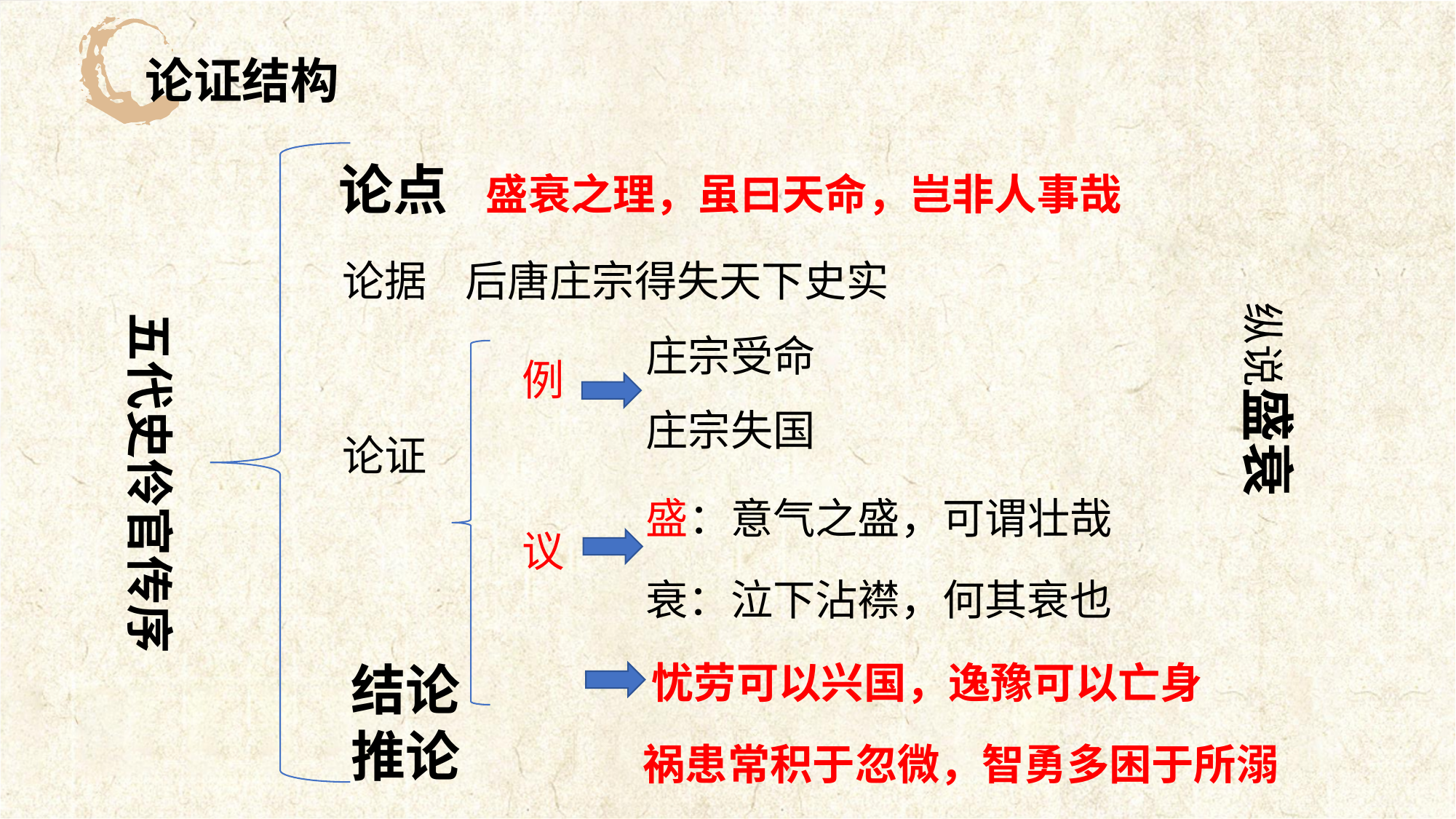

论证结构

论点    盛衰之理，虽曰天命，岂非人事哉
论据    后唐庄宗得失天下史实
纵说盛衰
五代史伶官传序
庄宗受命

例

庄宗失国

论证
盛：意气之盛，可谓壮哉
议

衰：泣下沾襟，何其衰也
结论
忧劳可以兴国，逸豫可以亡身

推论
祸患常积于忽微，智勇多困于所溺